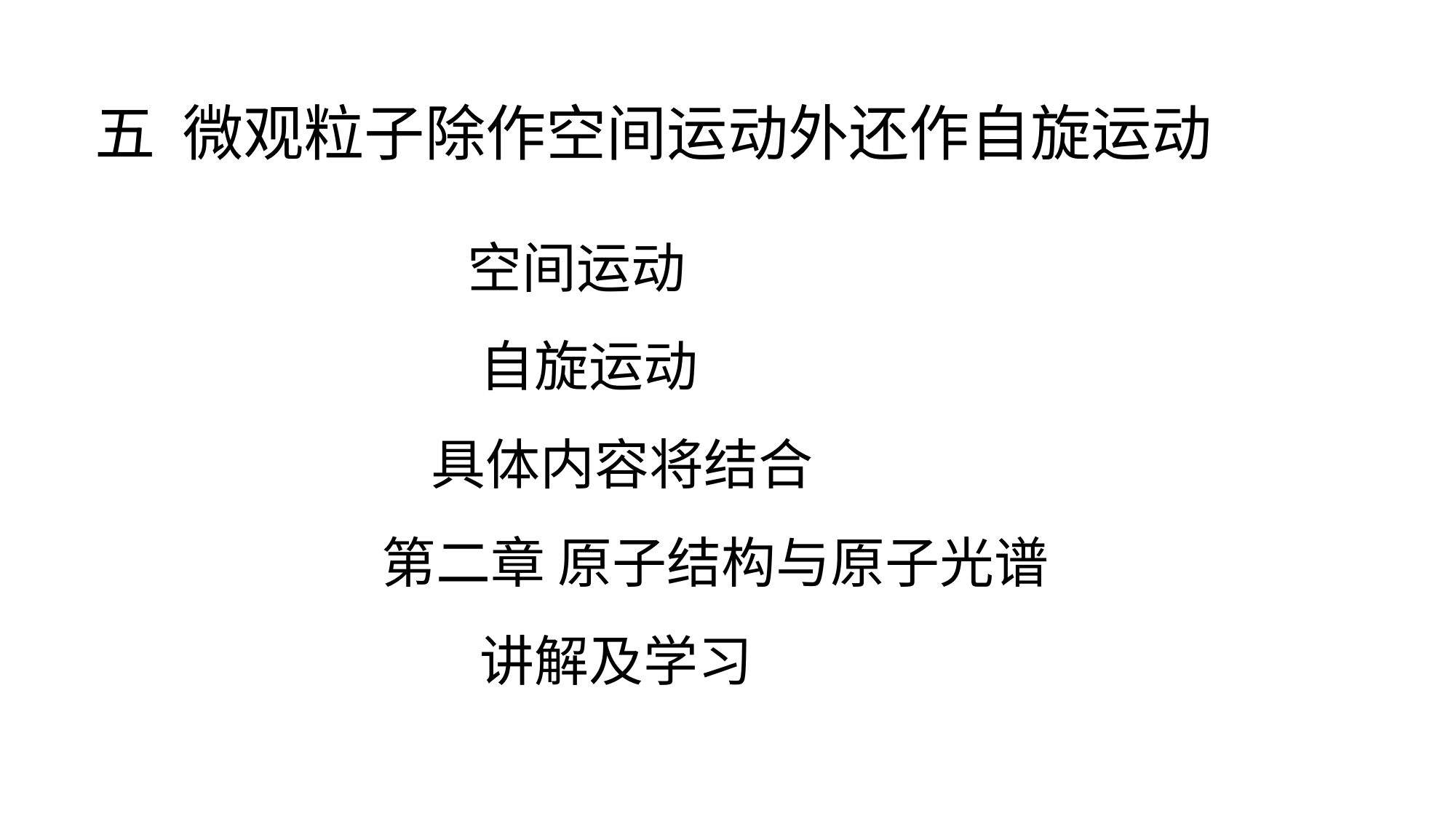

五  微观粒子除作空间运动外还作自旋运动
      空间运动
       自旋运动
   具体内容将结合
第二章 原子结构与原子光谱
       讲解及学习
25